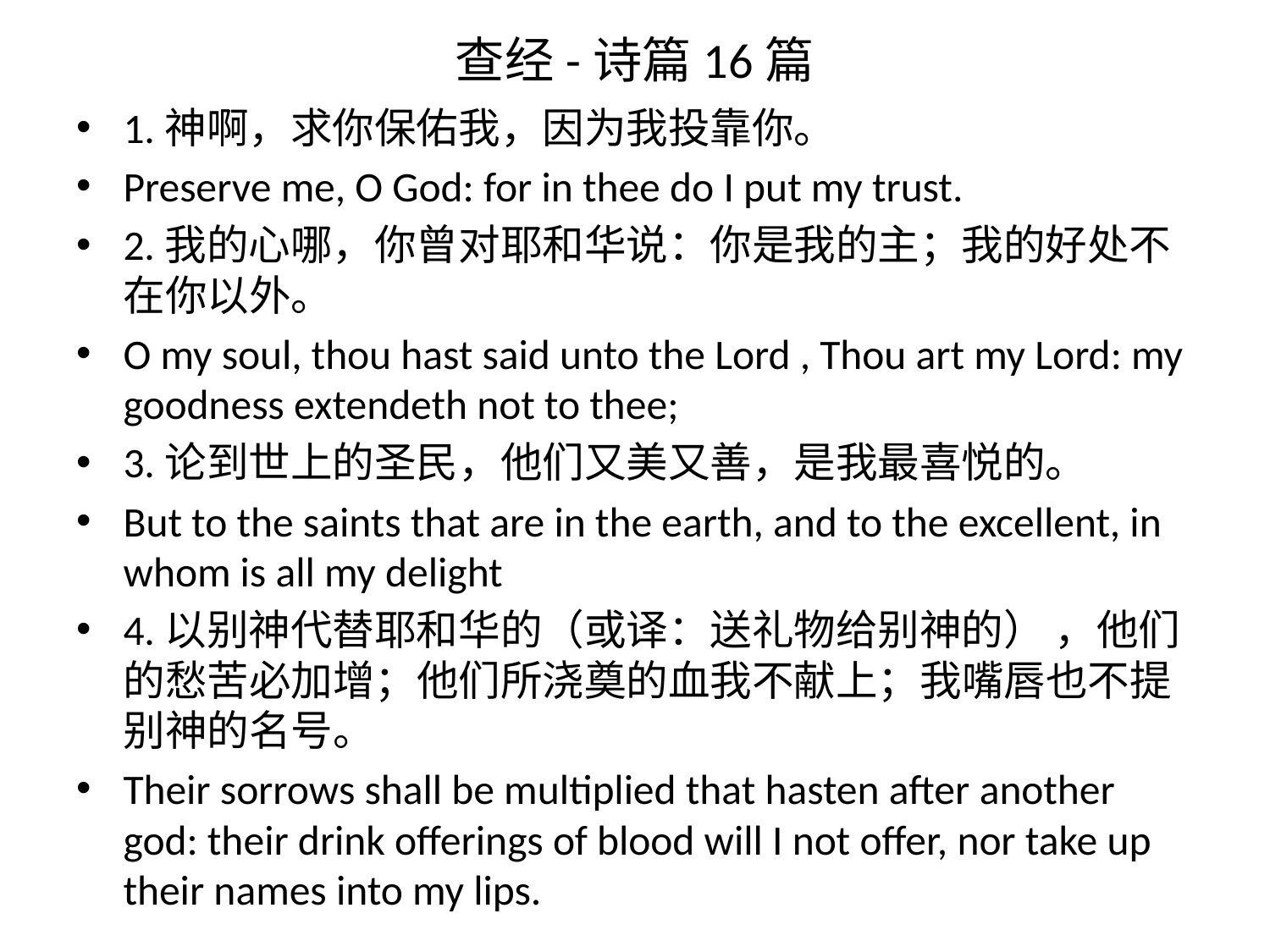

# 查经-诗篇16篇
1.神啊，求你保佑我，因为我投靠你。
Preserve me, O God: for in thee do I put my trust.
2.我的心哪，你曾对耶和华说：你是我的主；我的好处不在你以外。
O my soul, thou hast said unto the Lord , Thou art my Lord: my goodness extendeth not to thee;
3.论到世上的圣民，他们又美又善，是我最喜悦的。
But to the saints that are in the earth, and to the excellent, in whom is all my delight
4.以别神代替耶和华的（或译：送礼物给别神的） ，他们的愁苦必加增；他们所浇奠的血我不献上；我嘴唇也不提别神的名号。
Their sorrows shall be multiplied that hasten after another god: their drink offerings of blood will I not offer, nor take up their names into my lips.